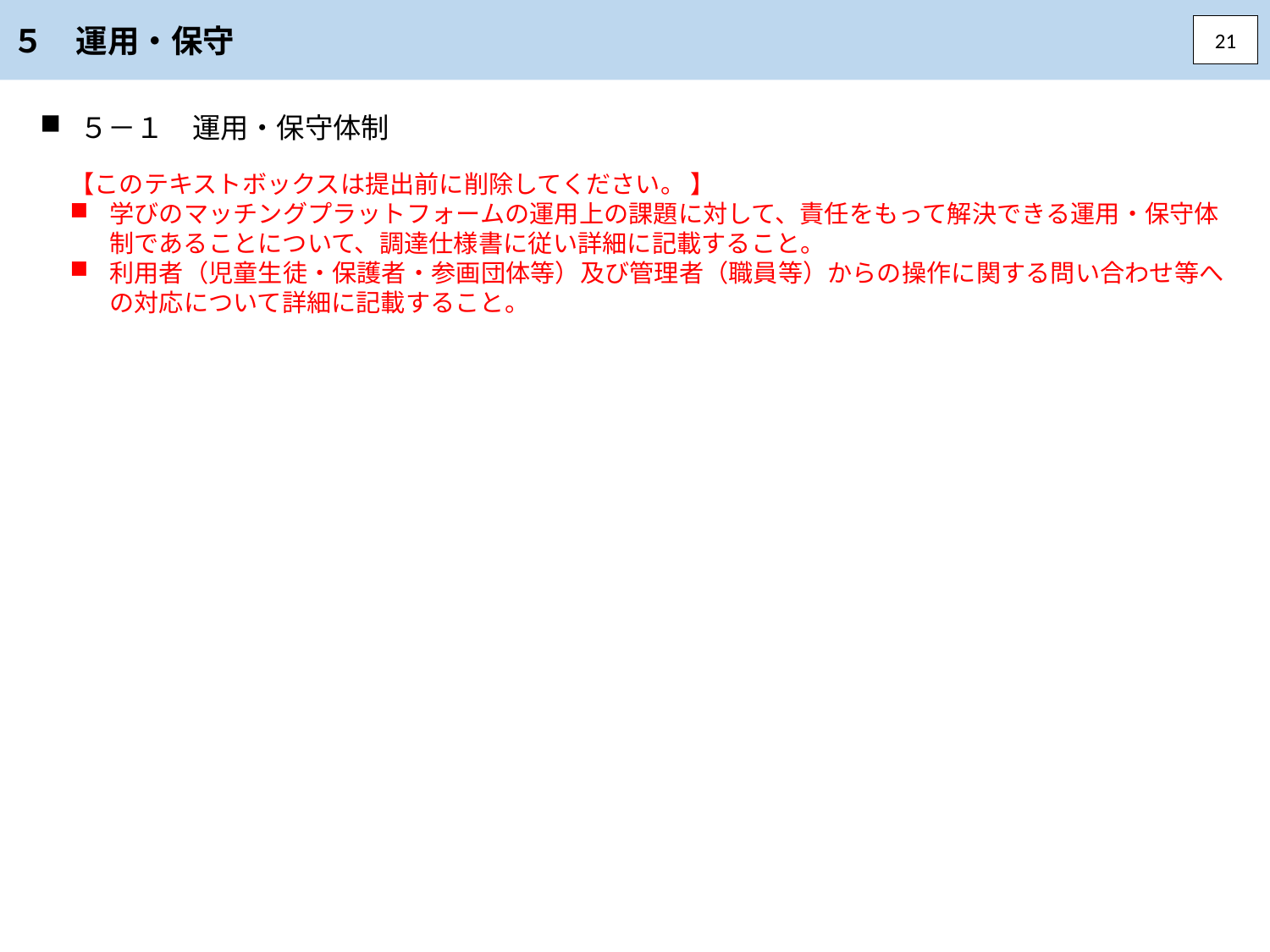

５　運用・保守
21
５－１　運用・保守体制
【このテキストボックスは提出前に削除してください。 】
学びのマッチングプラットフォームの運用上の課題に対して、責任をもって解決できる運用・保守体制であることについて、調達仕様書に従い詳細に記載すること。
利用者（児童生徒・保護者・参画団体等）及び管理者（職員等）からの操作に関する問い合わせ等への対応について詳細に記載すること。